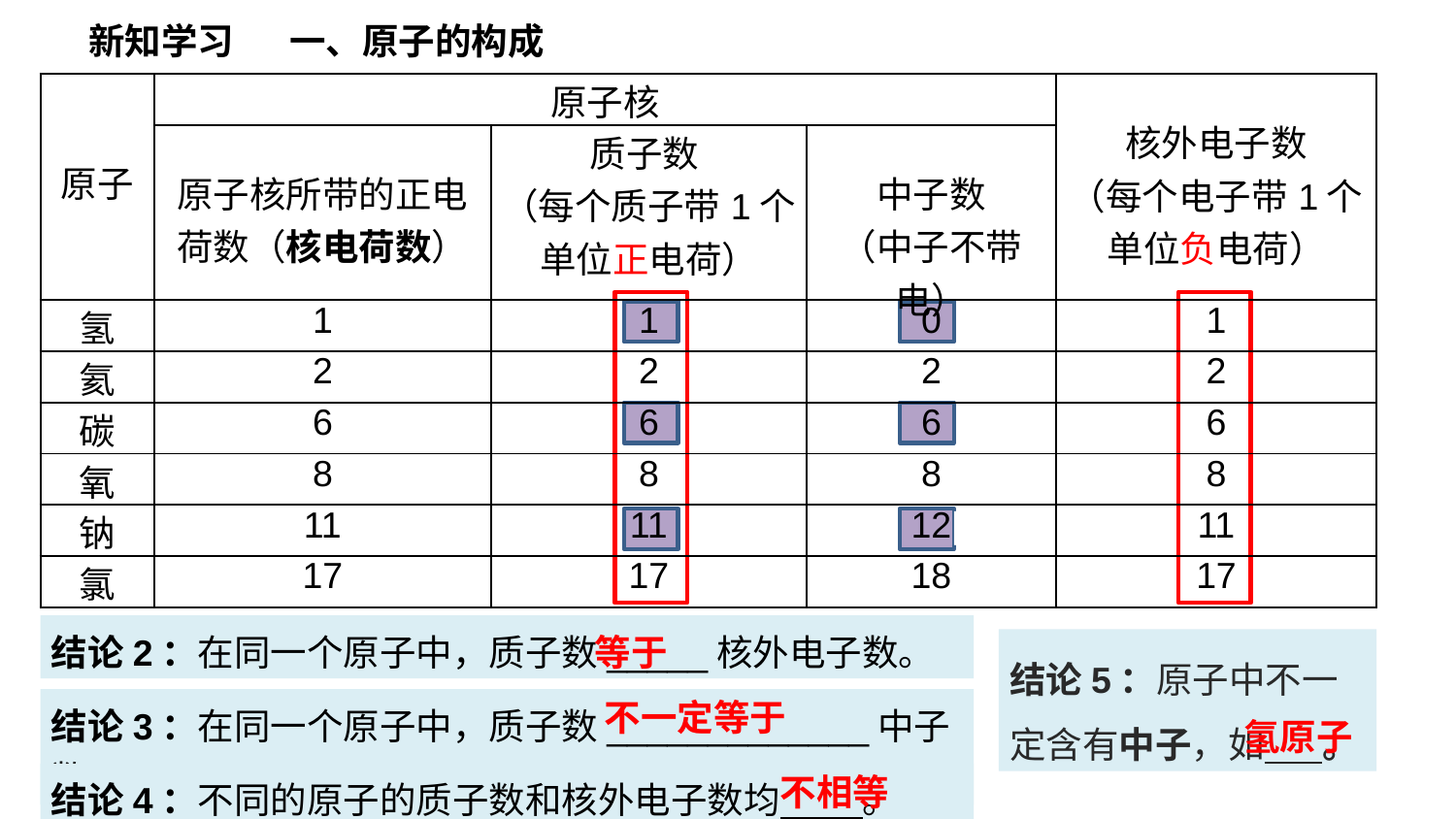

新知学习
一、原子的构成
| 原子 | 原子核 |  |  | 核外电子数 （每个电子带1个单位负电荷） |
| --- | --- | --- | --- | --- |
|  | 原子核所带的正电荷数（核电荷数） | 质子数 （每个质子带1个单位正电荷） | 中子数 （中子不带电） |  |
| 氢 | 1 | 1 | 0 | 1 |
| 氦 | 2 | 2 | 2 | 2 |
| 碳 | 6 | 6 | 6 | 6 |
| 氧 | 8 | 8 | 8 | 8 |
| 钠 | 11 | 11 | 12[ | 11 |
| 氯 | 17 | 17 | 18 | 17 |

结论2：在同一个原子中，质子数_____核外电子数。
等于
结论5：原子中不一定含有中子，如       。
不一定等于
结论3：在同一个原子中，质子数_____________中子数。
氢原子
不相等
结论4：不同的原子的质子数和核外电子数均          。